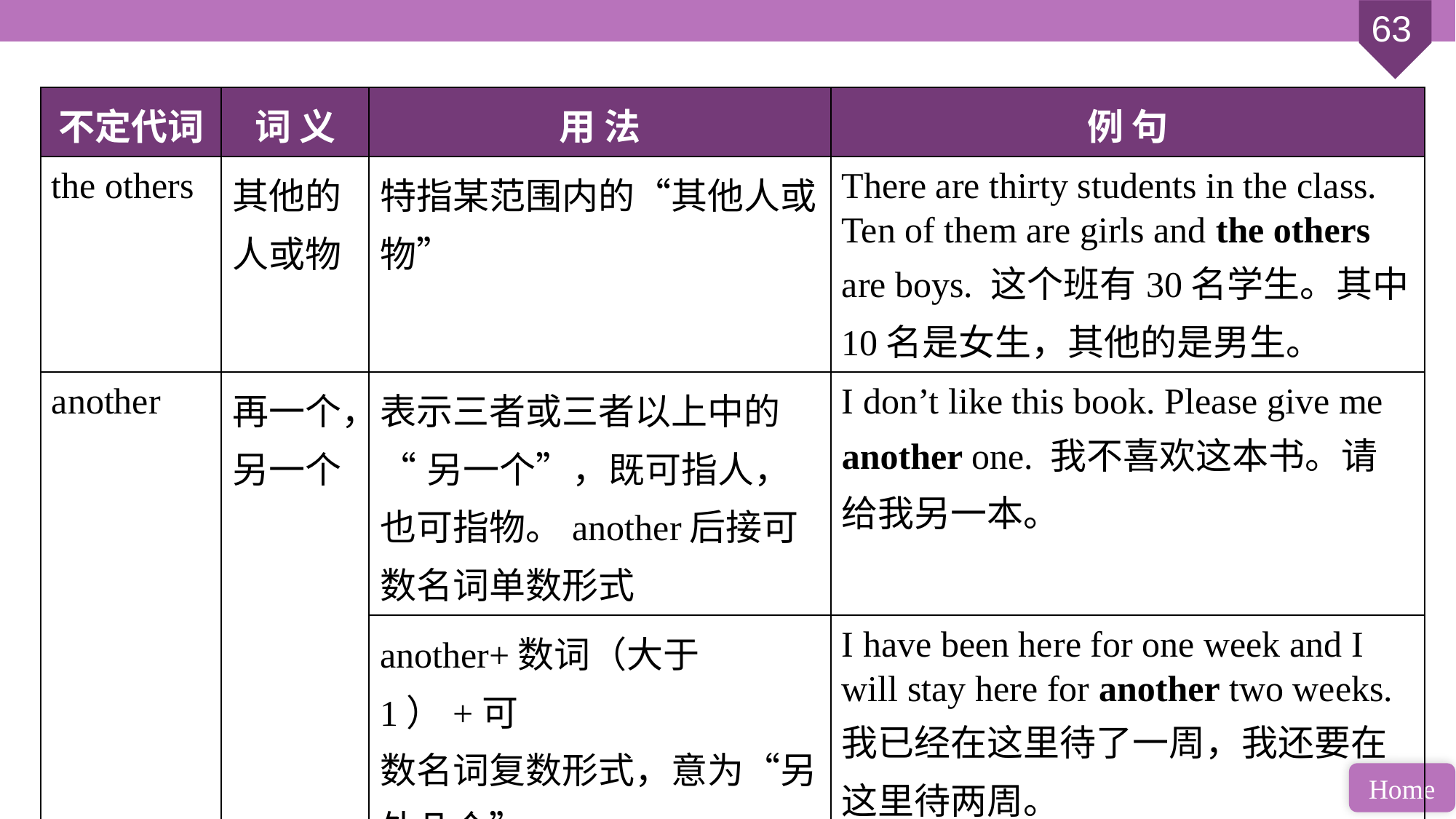

| 不定代词 | 词 义 | 用 法 | 例 句 |
| --- | --- | --- | --- |
| the others | 其他的人或物 | 特指某范围内的“其他人或物” | There are thirty students in the class. Ten of them are girls and the others are boys. 这个班有30名学生。其中10名是女生，其他的是男生。 |
| another | 再一个， 另一个 | 表示三者或三者以上中的 “另一个”，既可指人，也可指物。another后接可数名词单数形式 | I don’t like this book. Please give me another one. 我不喜欢这本书。请给我另一本。 |
|  |  | another+数词（大于1）+可 数名词复数形式，意为“另 外几个” | I have been here for one week and I will stay here for another two weeks. 我已经在这里待了一周，我还要在这里待两周。 |